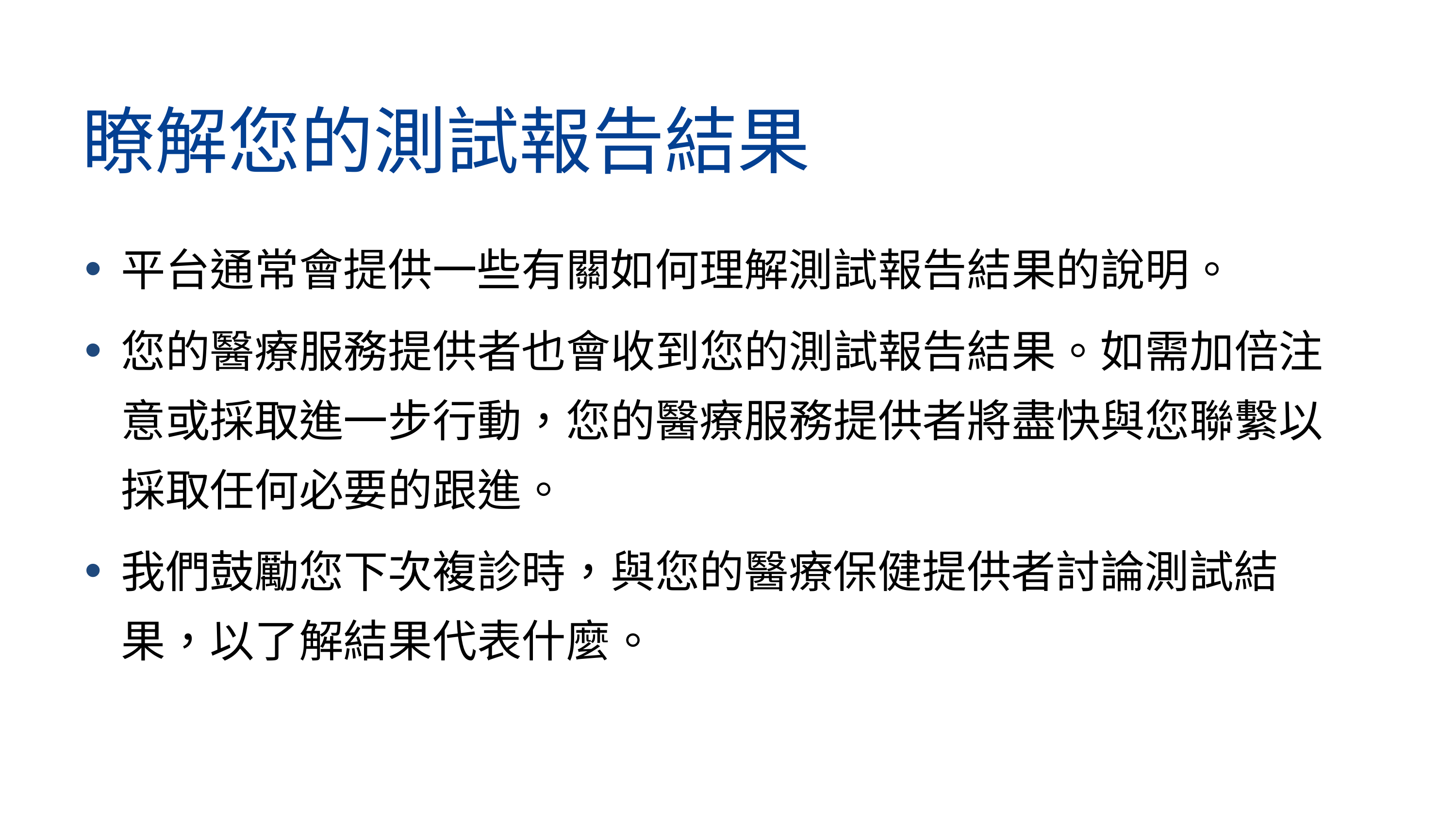

瞭解您的測試報告結果
平台通常會提供一些有關如何理解測試報告結果的說明。
您的醫療服務提供者也會收到您的測試報告結果。如需加倍注意或採取進一步行動，您的醫療服務提供者將盡快與您聯繫以採取任何必要的跟進。
我們鼓勵您下次複診時，與您的醫療保健提供者討論測試結果，以了解結果代表什麼。